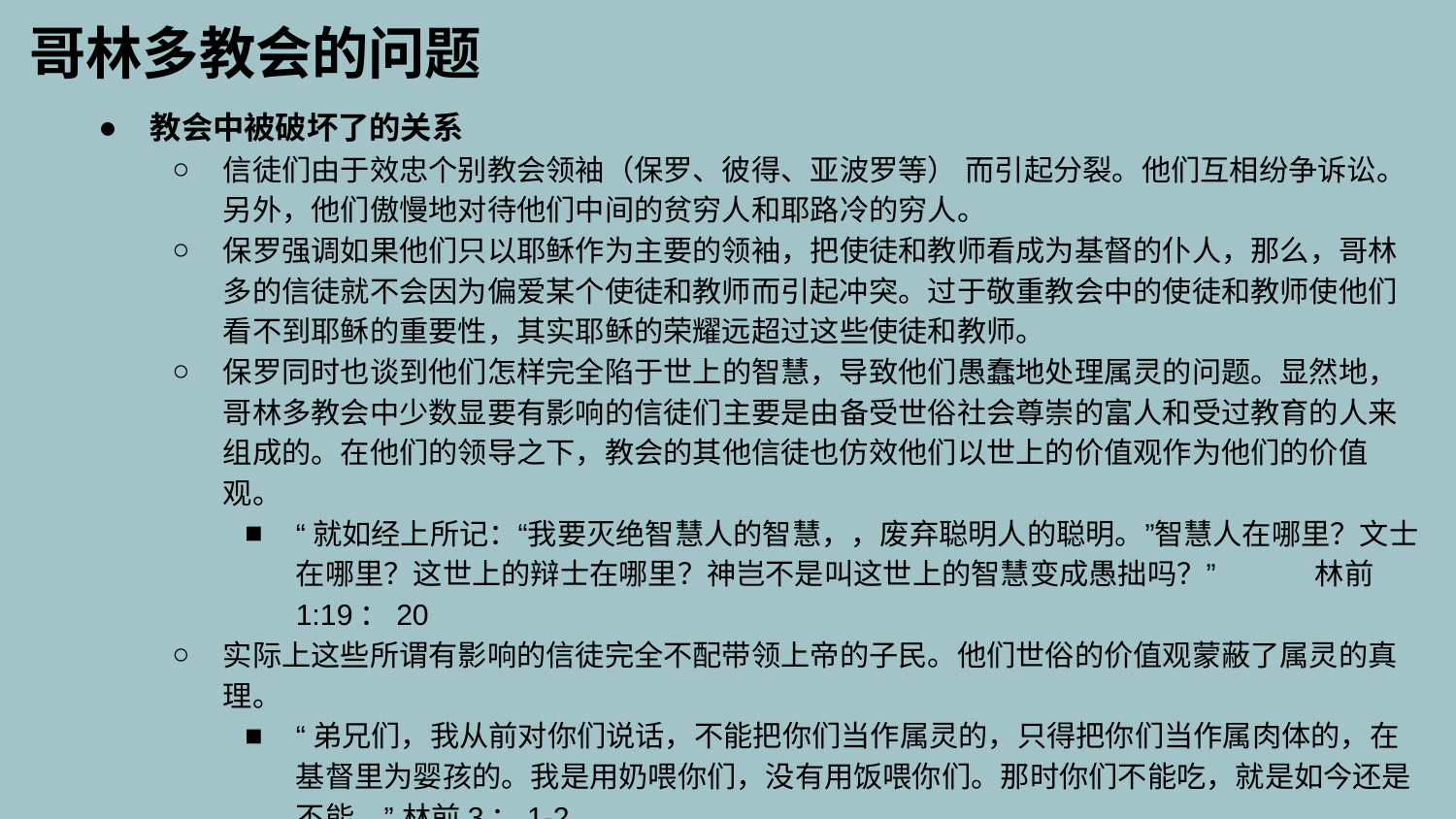

哥林多教会的问题

教会中被破坏了的关系
信徒们由于效忠个别教会领袖（保罗、彼得、亚波罗等） 而引起分裂。他们互相纷争诉讼。另外，他们傲慢地对待他们中间的贫穷人和耶路冷的穷人。
保罗强调如果他们只以耶稣作为主要的领袖，把使徒和教师看成为基督的仆人，那么，哥林多的信徒就不会因为偏爱某个使徒和教师而引起冲突。过于敬重教会中的使徒和教师使他们看不到耶稣的重要性，其实耶稣的荣耀远超过这些使徒和教师。
保罗同时也谈到他们怎样完全陷于世上的智慧，导致他们愚蠢地处理属灵的问题。显然地，哥林多教会中少数显要有影响的信徒们主要是由备受世俗社会尊崇的富人和受过教育的人来组成的。在他们的领导之下，教会的其他信徒也仿效他们以世上的价值观作为他们的价值观。
“就如经上所记：“我要灭绝智慧人的智慧，，废弃聪明人的聪明。”智慧人在哪里？文士在哪里？这世上的辩士在哪里？神岂不是叫这世上的智慧变成愚拙吗？”	林前1:19：20
实际上这些所谓有影响的信徒完全不配带领上帝的子民。他们世俗的价值观蒙蔽了属灵的真理。
“弟兄们，我从前对你们说话，不能把你们当作属灵的，只得把你们当作属肉体的，在基督里为婴孩的。我是用奶喂你们，没有用饭喂你们。那时你们不能吃，就是如今还是不能。” 林前3：1-2